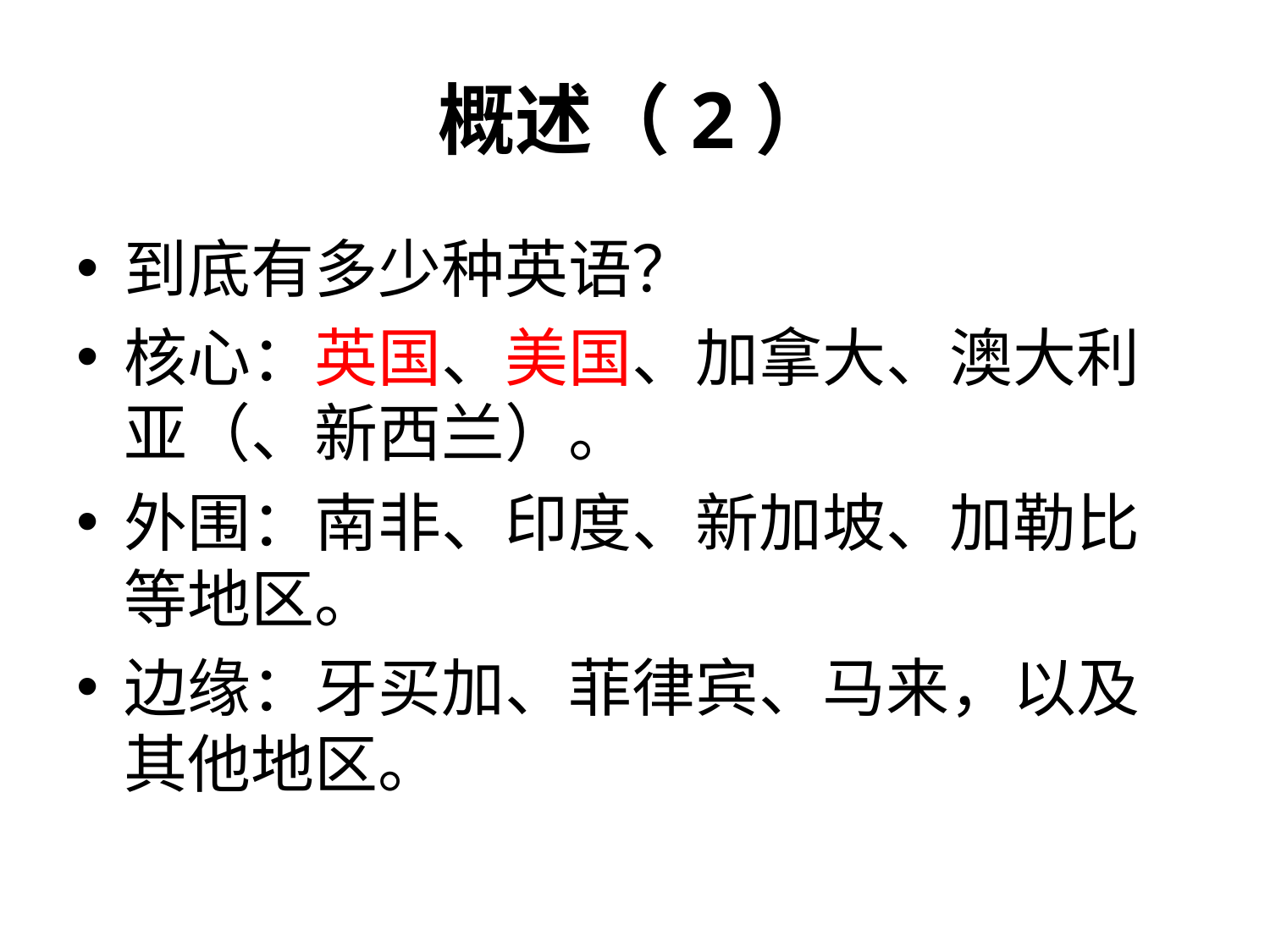

# 概述（2）
到底有多少种英语？
核心：英国、美国、加拿大、澳大利亚（、新西兰）。
外围：南非、印度、新加坡、加勒比等地区。
边缘：牙买加、菲律宾、马来，以及其他地区。